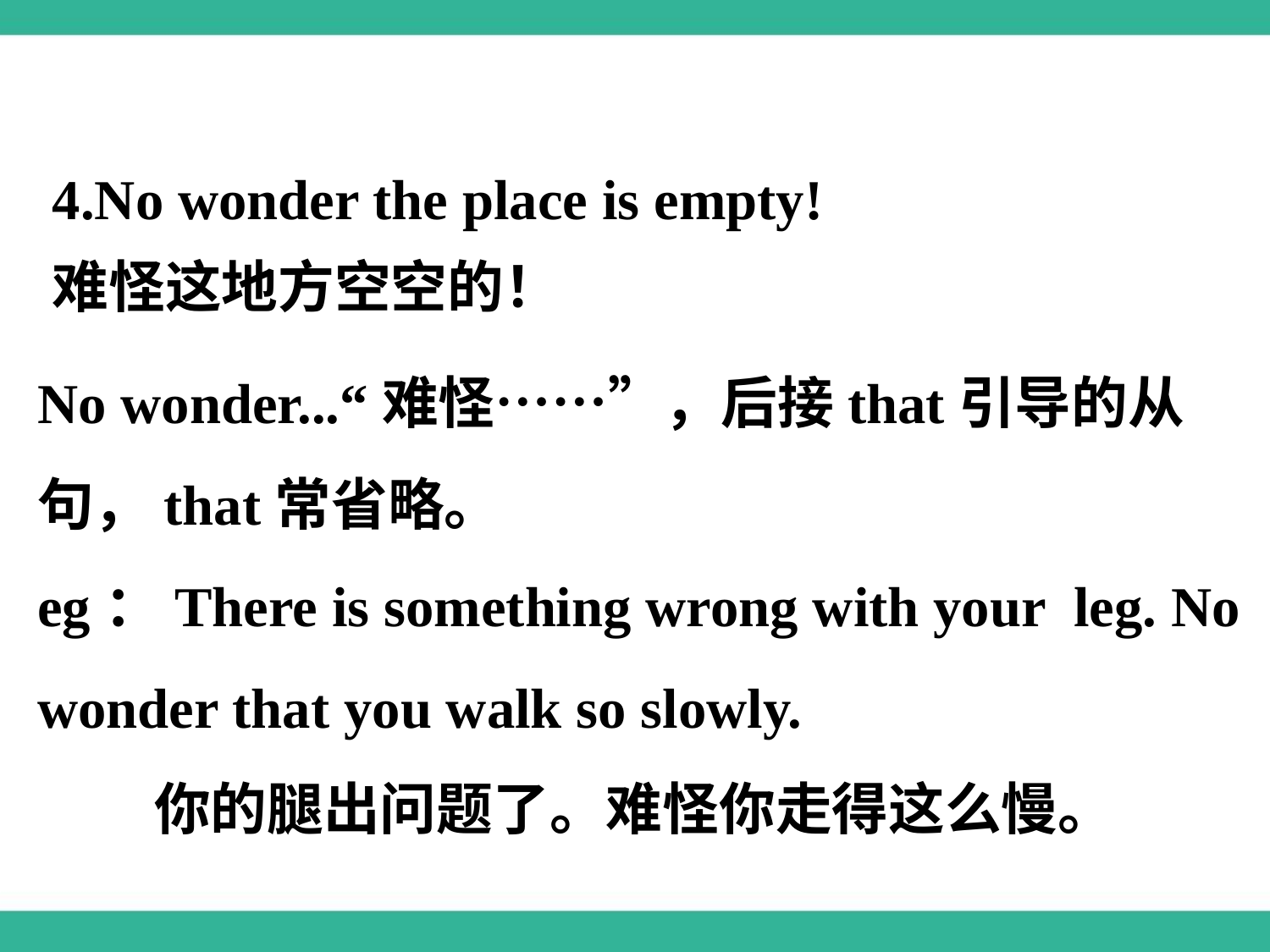

4.No wonder the place is empty!
难怪这地方空空的！
No wonder...“难怪……”，后接that引导的从句，that常省略。
eg：There is something wrong with your  leg. No wonder that you walk so slowly.
        你的腿出问题了。难怪你走得这么慢。